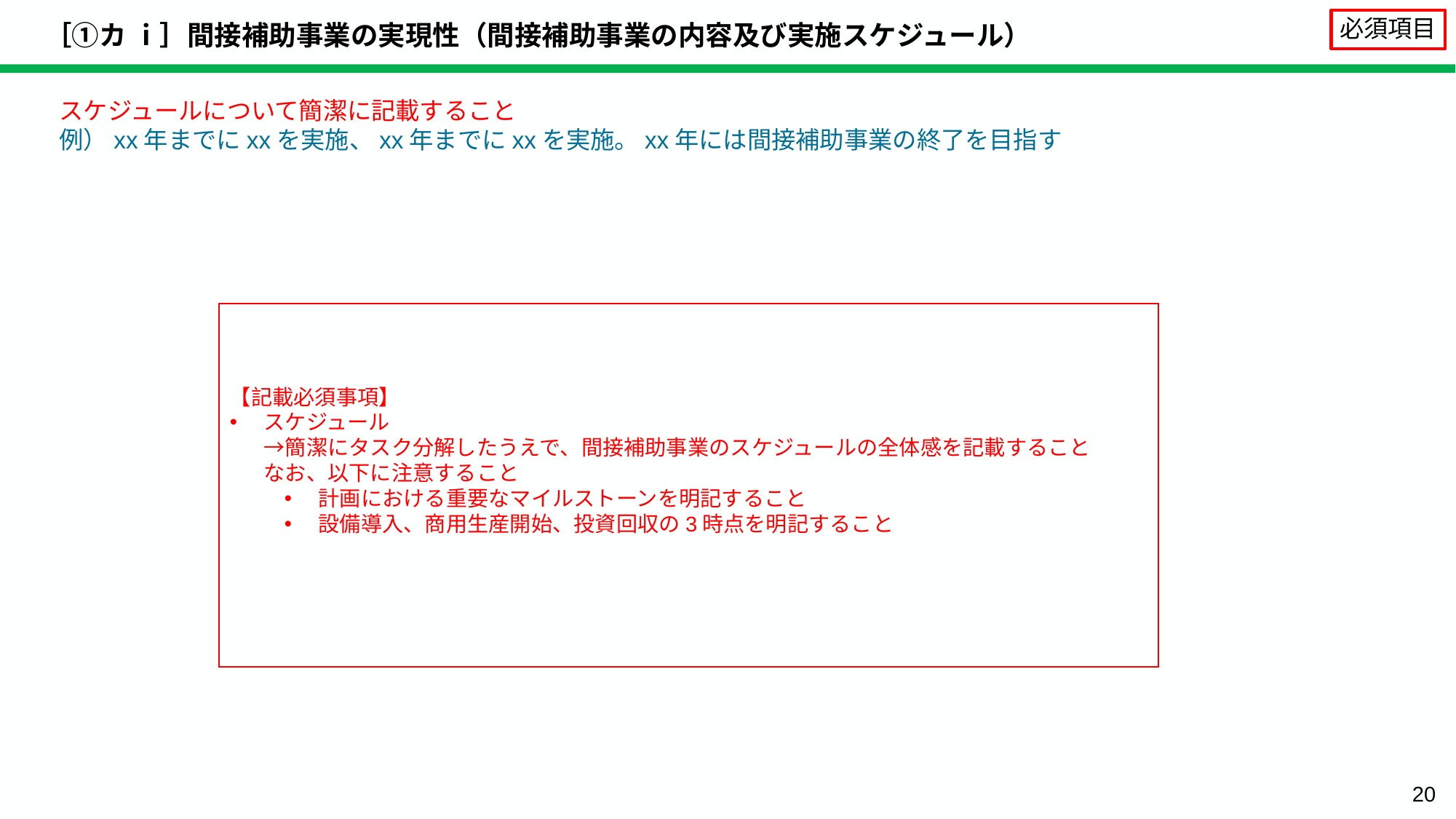

# ［①カ ⅰ］間接補助事業の実現性（間接補助事業の内容及び実施スケジュール）
必須項目
スケジュールについて簡潔に記載すること
例）xx年までにxxを実施、xx年までにxxを実施。xx年には間接補助事業の終了を目指す
【記載必須事項】
スケジュール
→簡潔にタスク分解したうえで、間接補助事業のスケジュールの全体感を記載すること
なお、以下に注意すること
計画における重要なマイルストーンを明記すること
設備導入、商用生産開始、投資回収の3時点を明記すること

20